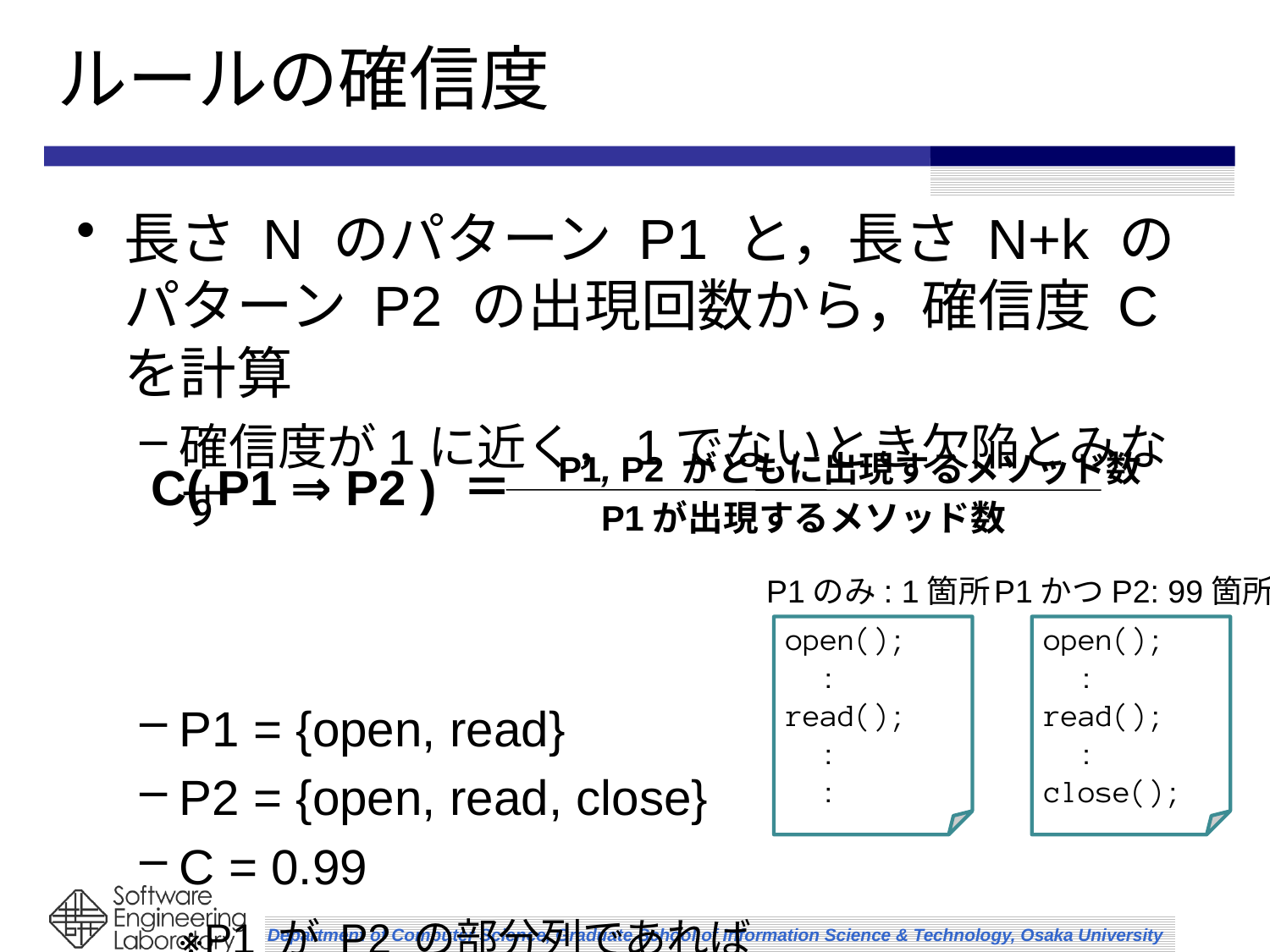

# ルールの確信度
長さ N のパターン P1 と，長さ N+k のパターン P2 の出現回数から，確信度 C を計算
確信度が1に近く，1でないとき欠陥とみなす

P1 = {open, read}
P2 = {open, read, close}
C = 0.99
	※P1 が P2 の部分列であれば
  P2 の出現位置 ⊆ P1 の出現位置
P1, P2 がともに出現するメソッド数
C( P1 ⇒ P2 ) ＝
P1が出現するメソッド数
P1のみ: 1箇所
P1かつP2: 99箇所
open();
  :
read();
  :
  :
open();
  :
read();
  :
close();